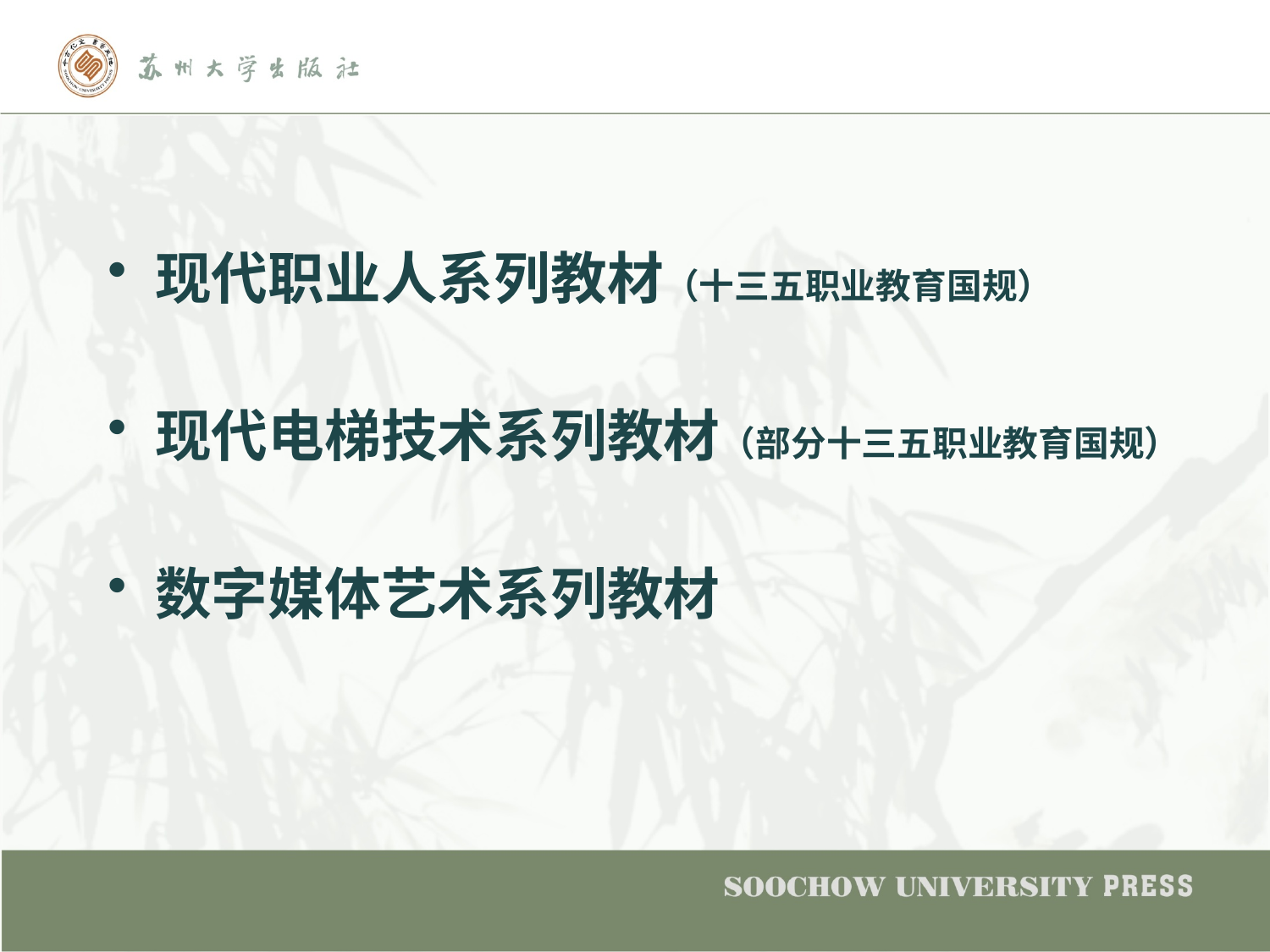

现代职业人系列教材（十三五职业教育国规）

现代电梯技术系列教材（部分十三五职业教育国规）

数字媒体艺术系列教材